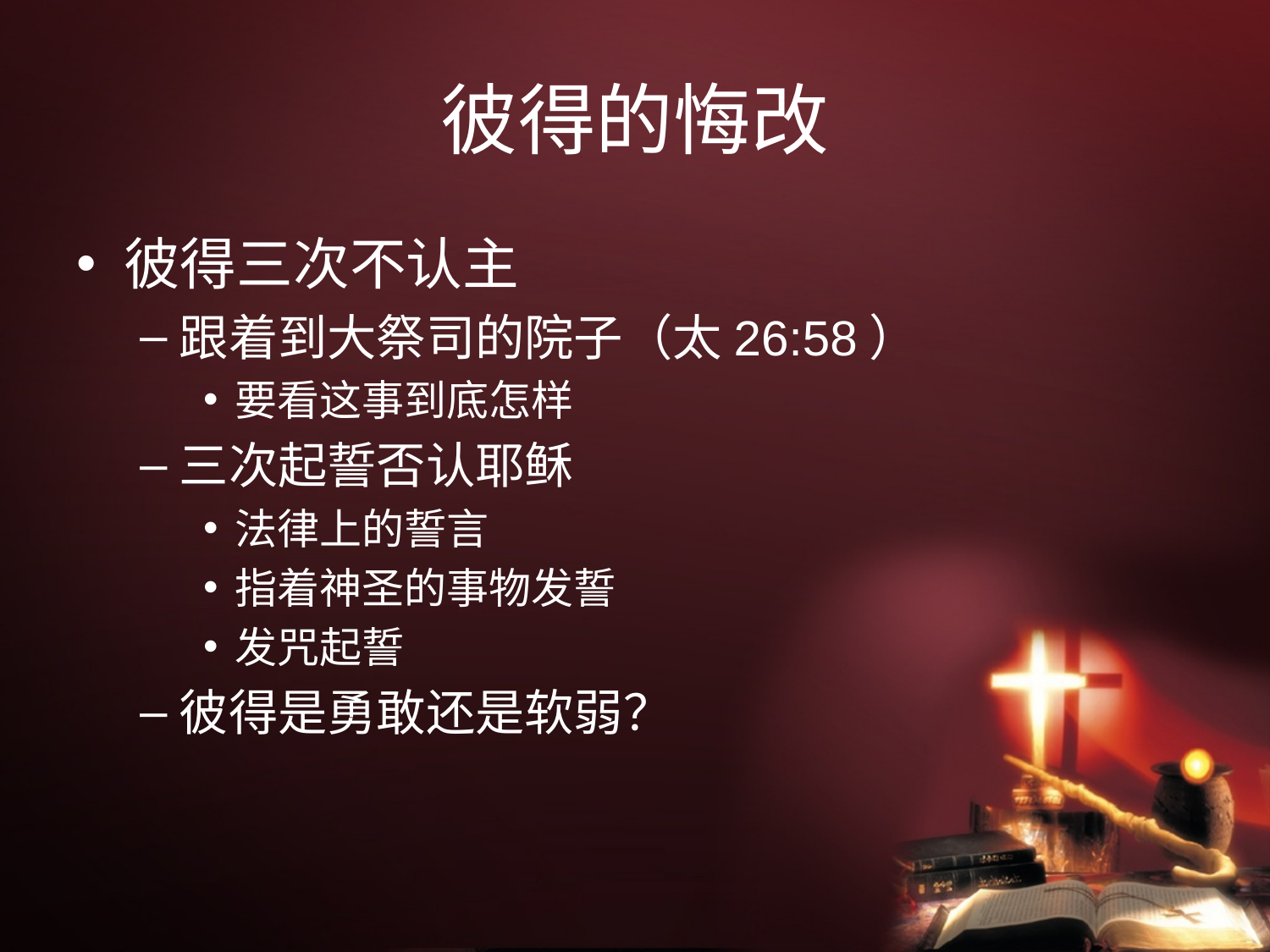

# 彼得的悔改
彼得三次不认主
跟着到大祭司的院子（太26:58）
要看这事到底怎样
三次起誓否认耶稣
法律上的誓言
指着神圣的事物发誓
发咒起誓
彼得是勇敢还是软弱？